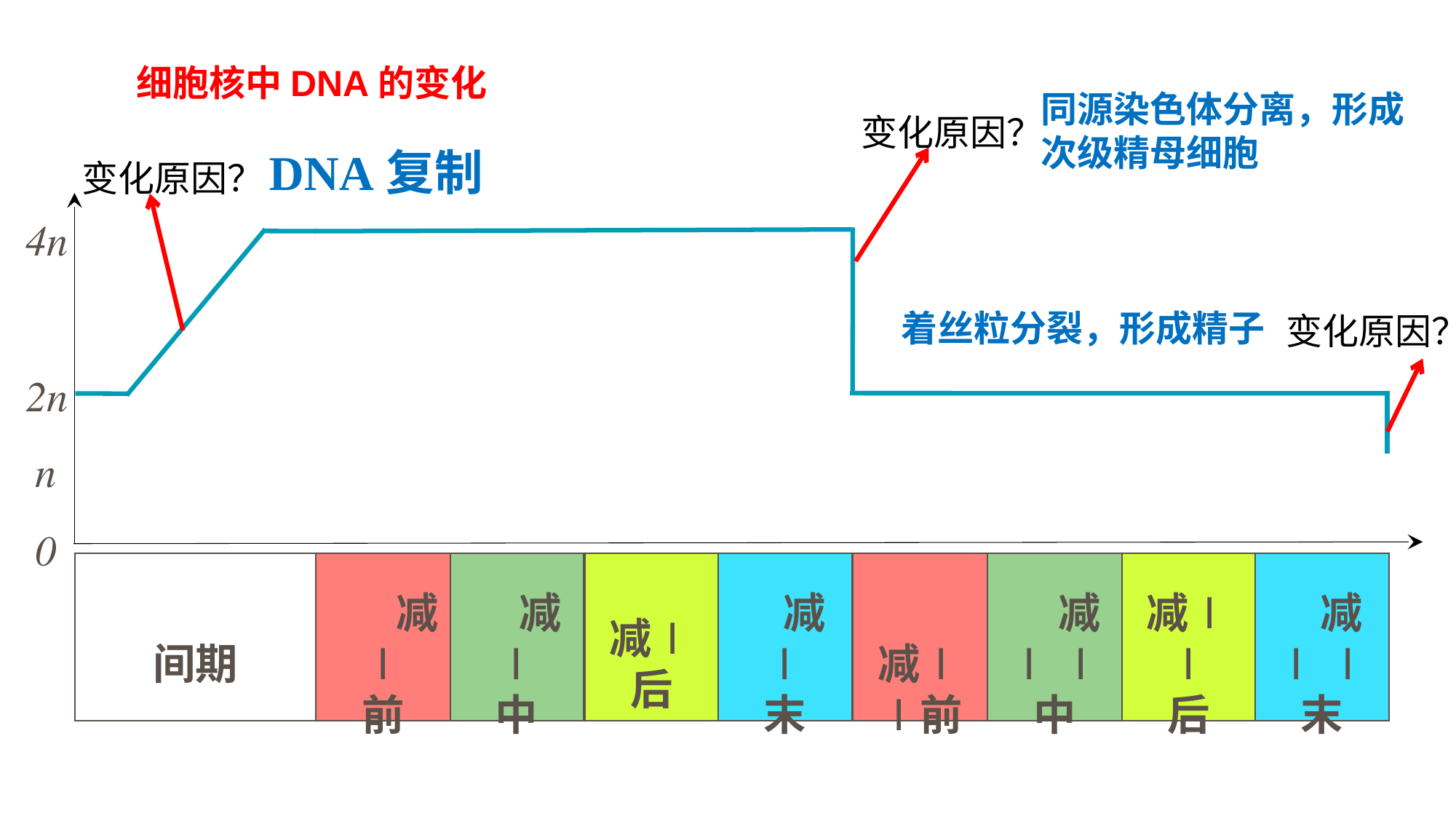

人教版生物新教材《减数分裂》ppt完美版1
细胞核中DNA的变化
同源染色体分离，形成次级精母细胞
变化原因？
DNA复制
变化原因？
4n

变化原因？
着丝粒分裂，形成精子
2n

n
0
                减Ⅰ Ⅰ
中
        减Ⅰ Ⅰ
后
               减Ⅰ Ⅰ
末
                减Ⅰ
中
        减Ⅰ
后
               减Ⅰ
末
                     减Ⅰ Ⅰ前

间期
                  减Ⅰ
前
人教版生物新教材《减数分裂》ppt完美版1